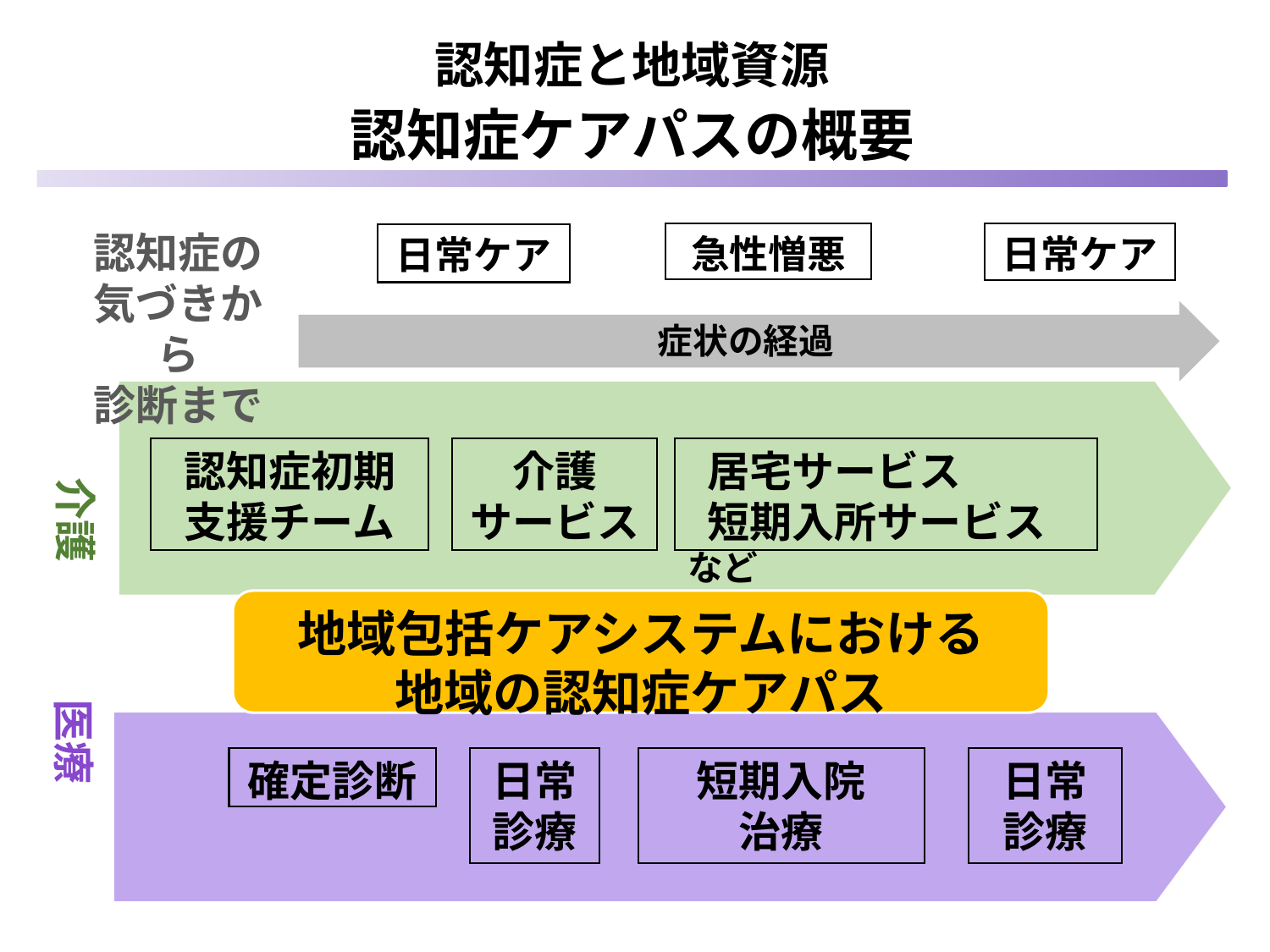

認知症と地域資源
認知症ケアパスの概要

認知症の
気づきから
診断まで
急性憎悪
日常ケア
日常ケア
症状の経過

認知症初期支援チーム

介護
サービス
 居宅サービス
 短期入所サービス など
介護
地域包括ケアシステムにおける
地域の認知症ケアパス
医療

確定診断
日常
診療
短期入院
治療
日常
診療